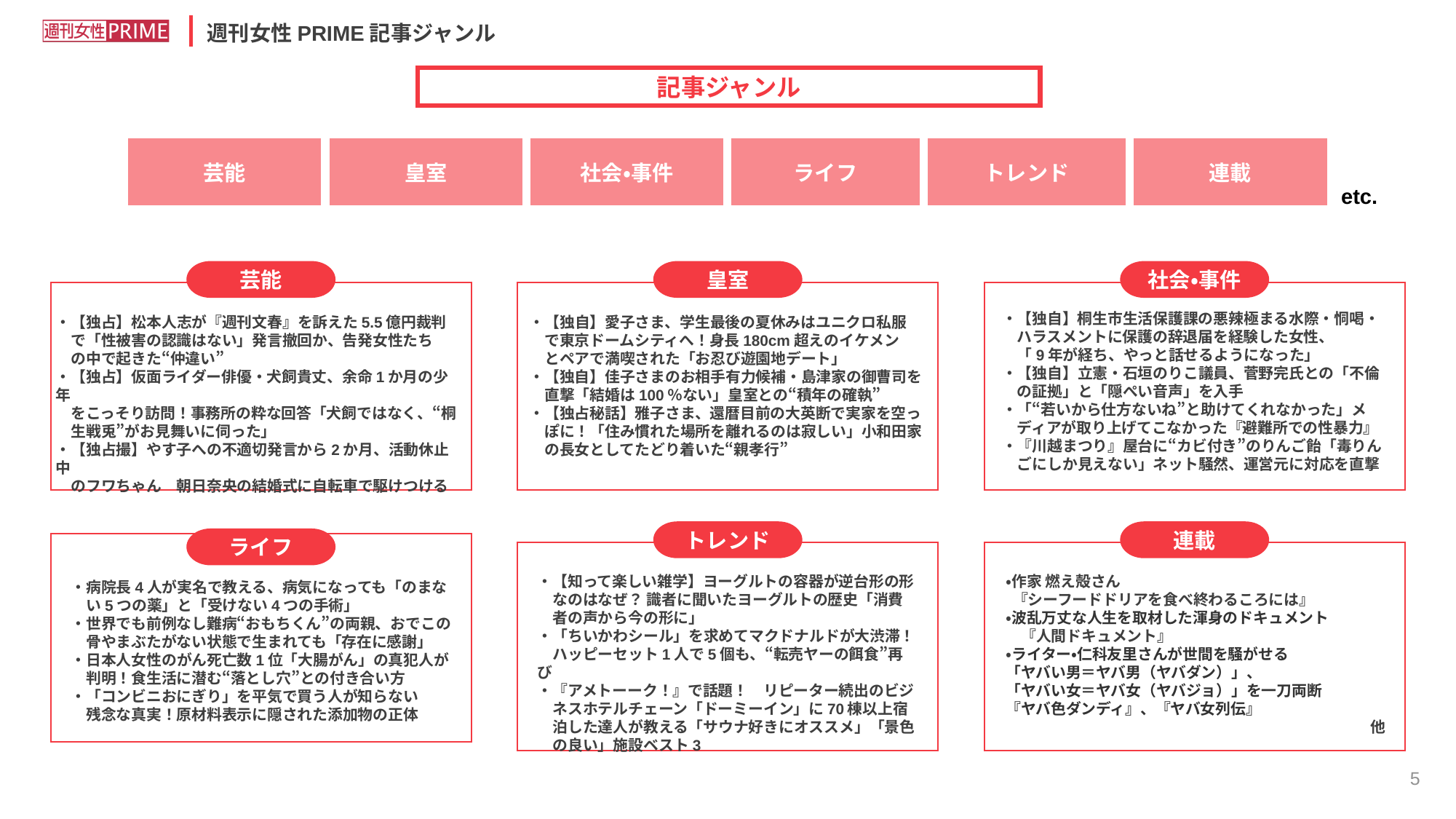

週刊女性PRIME記事ジャンル
記事ジャンル
| 芸能 | 皇室 | 社会・事件 | ライフ | トレンド | 連載 |
| --- | --- | --- | --- | --- | --- |
etc.
芸能

・【独占】松本人志が『週刊文春』を訴えた5.5億円裁判
　で「性被害の認識はない」発言撤回か、告発女性たち
　の中で起きた“仲違い”
・【独占】仮面ライダー俳優・犬飼貴丈、余命1か月の少年
　をこっそり訪問！事務所の粋な回答「犬飼ではなく、“桐
　生戦兎”がお見舞いに伺った」
・【独占撮】やす子への不適切発言から2か月、活動休止中
　のフワちゃん　朝日奈央の結婚式に自転車で駆けつける
皇室

・【独自】愛子さま、学生最後の夏休みはユニクロ私服
　で東京ドームシティへ！身長180cm超えのイケメン
　とペアで満喫された「お忍び遊園地デート」
・【独自】佳子さまのお相手有力候補・島津家の御曹司を
　直撃「結婚は100％ない」皇室との“積年の確執”
・【独占秘話】雅子さま、還暦目前の大英断で実家を空っ
　ぽに！「住み慣れた場所を離れるのは寂しい」小和田家
　の長女としてたどり着いた“親孝行”
社会・事件

・【独自】桐生市生活保護課の悪辣極まる水際・恫喝・
　ハラスメントに保護の辞退届を経験した女性、
　「9年が経ち、やっと話せるようになった」
・【独自】立憲・石垣のりこ議員、菅野完氏との「不倫
　の証拠」と「隠ぺい音声」を入手
・「“若いから仕方ないね”と助けてくれなかった」メ
　ディアが取り上げてこなかった『避難所での性暴力』
・『川越まつり』屋台に“カビ付き”のりんご飴「毒りん
　ごにしか見えない」ネット騒然、運営元に対応を直撃
トレンド

・【知って楽しい雑学】ヨーグルトの容器が逆台形の形
　なのはなぜ？ 識者に聞いたヨーグルトの歴史「消費
　者の声から今の形に」
・「ちいかわシール」を求めてマクドナルドが大渋滞！
　ハッピーセット1人で5個も、“転売ヤーの餌食”再び
・『アメトーーク！』で話題！　リピーター続出のビジ
　ネスホテルチェーン「ドーミーイン」に70棟以上宿
　泊した達人が教える「サウナ好きにオススメ」「景色
　の良い」施設ベスト3
連載
・作家 燃え殻さん
 『シーフードドリアを食べ終わるころには』
・波乱万丈な人生を取材した渾身のドキュメント
　『人間ドキュメント』
・ライター・仁科友里さんが世間を騒がせる
「ヤバい男＝ヤバ男（ヤバダン）」、
「ヤバい女＝ヤバ女（ヤバジョ）」を一刀両断
『ヤバ色ダンディ』、『ヤバ女列伝』
他

ライフ

・病院長4人が実名で教える、病気になっても「のまな
　い5つの薬」と「受けない4つの手術」
・世界でも前例なし難病“おもちくん”の両親、おでこの
　骨やまぶたがない状態で生まれても「存在に感謝」
・日本人女性のがん死亡数1位「大腸がん」の真犯人が
　判明！食生活に潜む“落とし穴”との付き合い方
・「コンビニおにぎり」を平気で買う人が知らない
　残念な真実！原材料表示に隠された添加物の正体
5